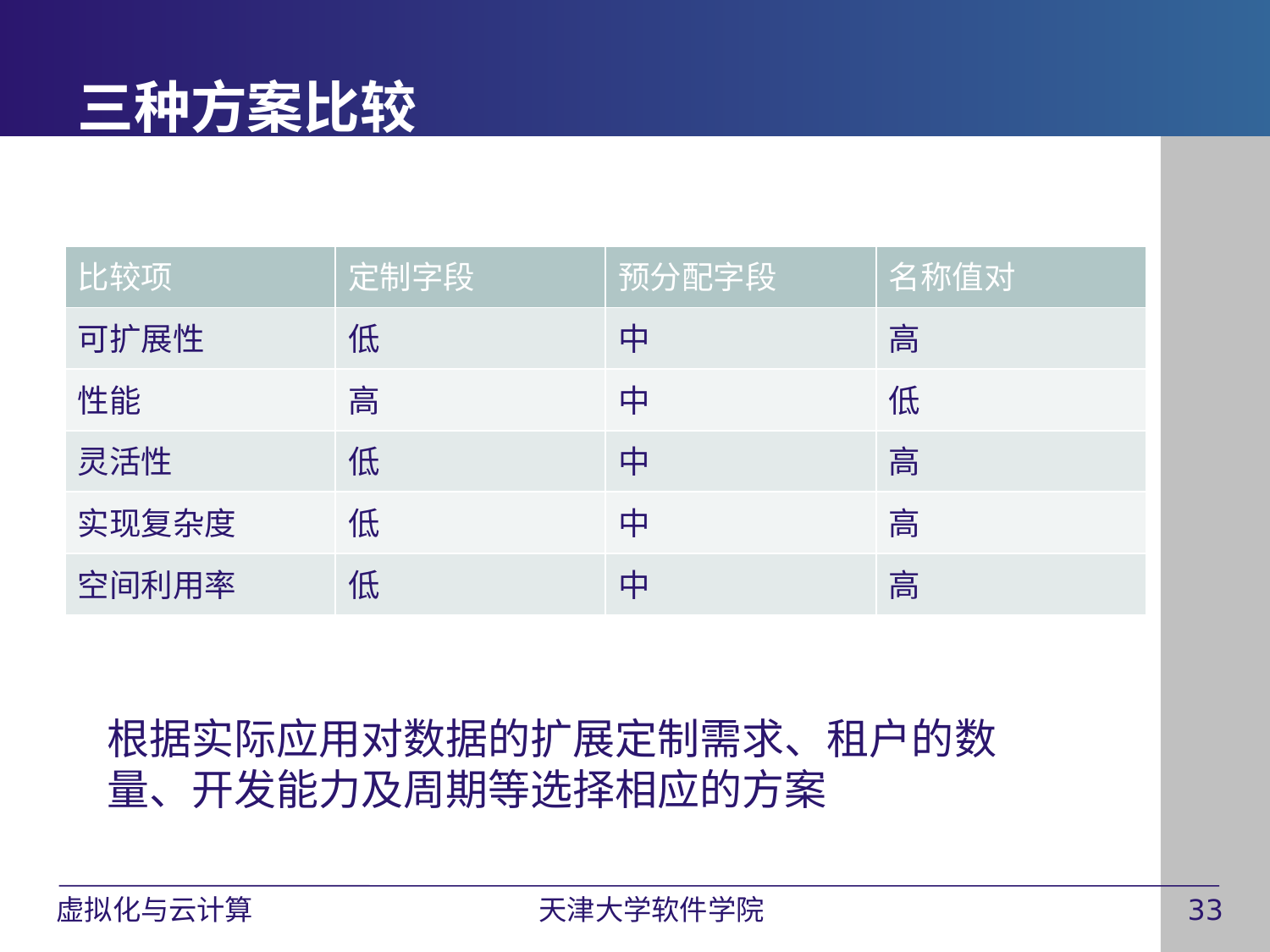

# 三种方案比较
| 比较项 | 定制字段 | 预分配字段 | 名称值对 |
| --- | --- | --- | --- |
| 可扩展性 | 低 | 中 | 高 |
| 性能 | 高 | 中 | 低 |
| 灵活性 | 低 | 中 | 高 |
| 实现复杂度 | 低 | 中 | 高 |
| 空间利用率 | 低 | 中 | 高 |
根据实际应用对数据的扩展定制需求、租户的数量、开发能力及周期等选择相应的方案